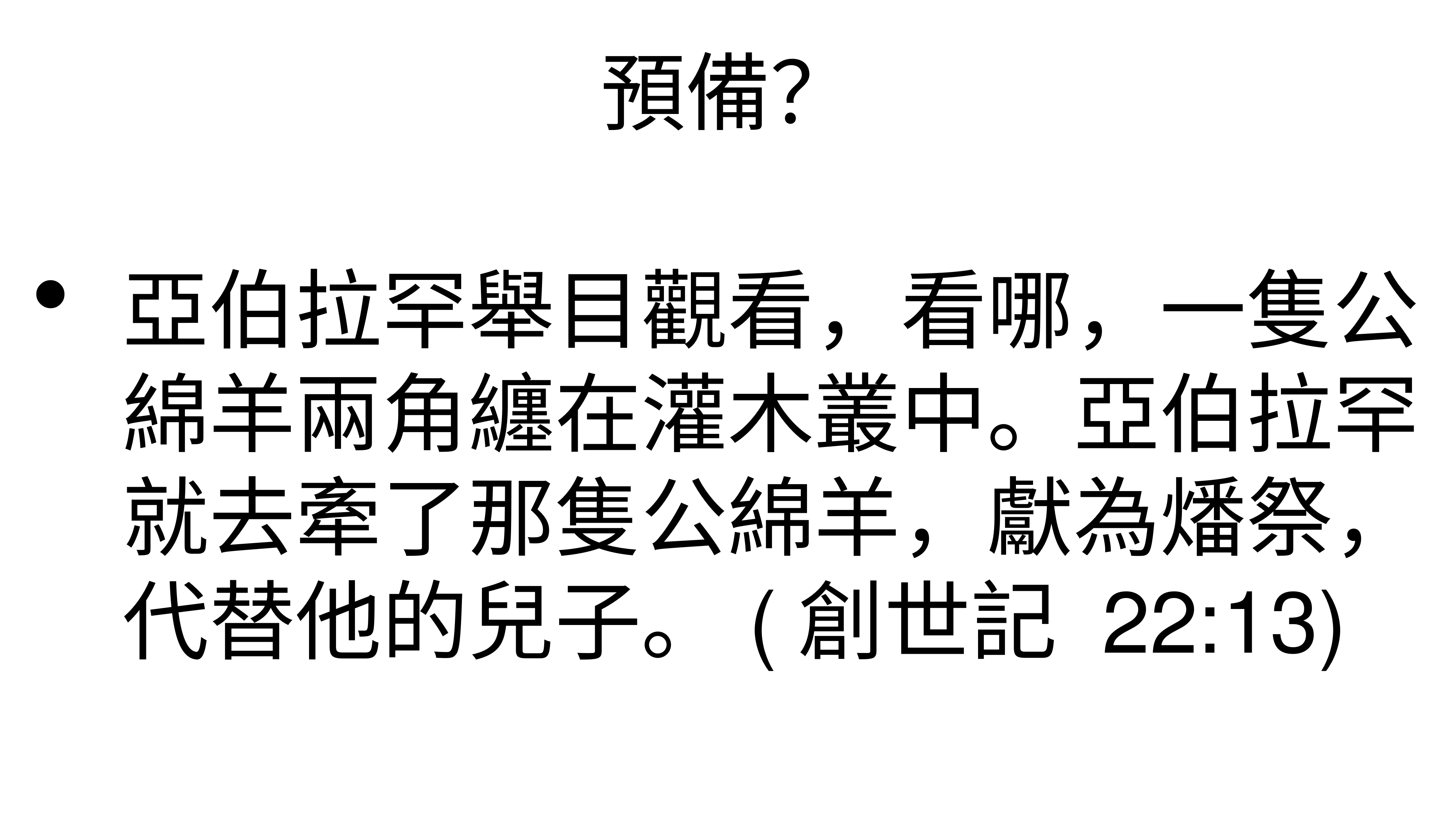

# 預備？
亞伯拉罕舉目觀看，看哪，一隻公綿羊兩角纏在灌木叢中。亞伯拉罕就去牽了那隻公綿羊，獻為燔祭，代替他的兒子。(創世記 22:13)